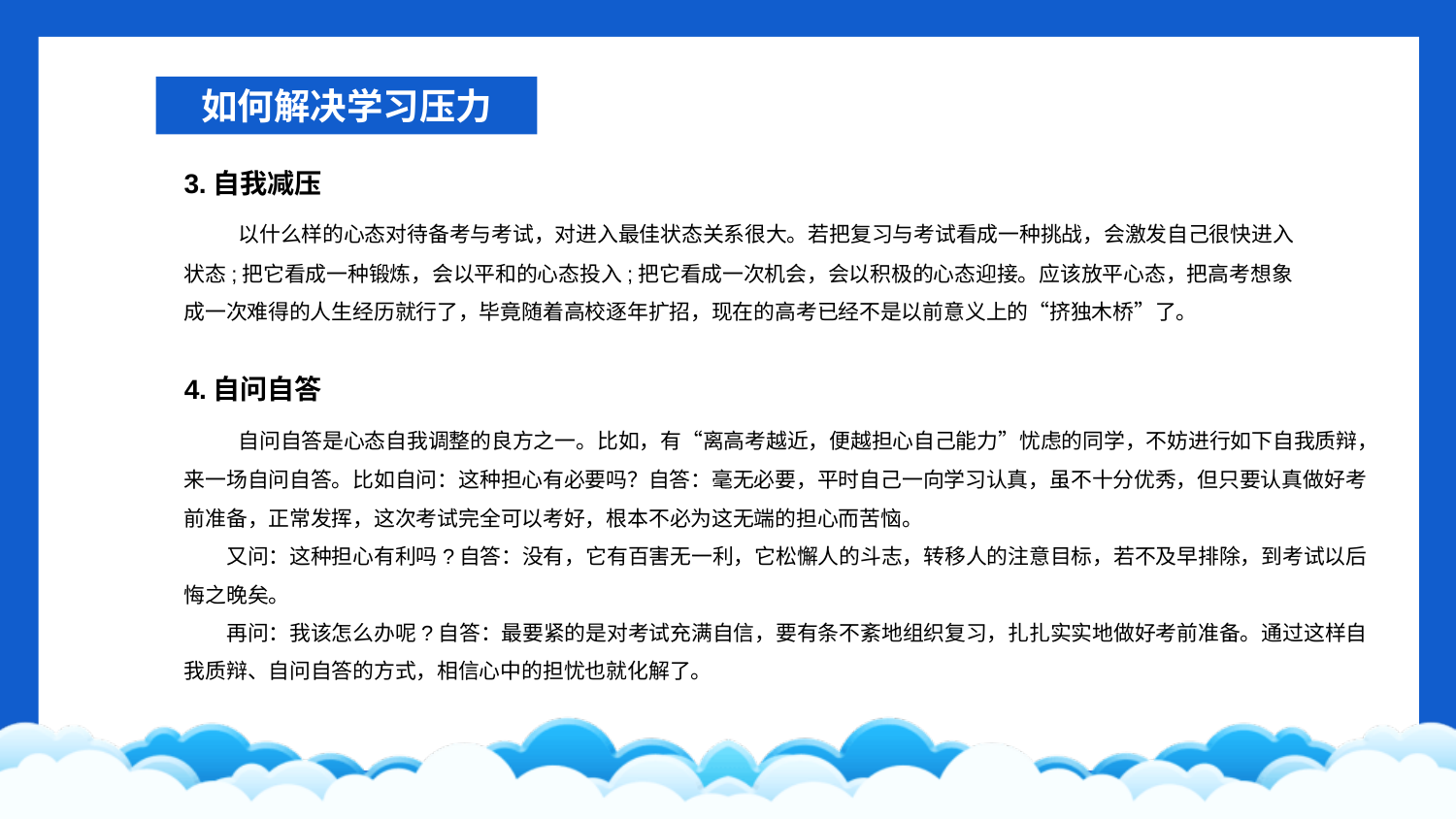

如何解决学习压力
3.自我减压
　　以什么样的心态对待备考与考试，对进入最佳状态关系很大。若把复习与考试看成一种挑战，会激发自己很快进入状态;把它看成一种锻炼，会以平和的心态投入;把它看成一次机会，会以积极的心态迎接。应该放平心态，把高考想象成一次难得的人生经历就行了，毕竟随着高校逐年扩招，现在的高考已经不是以前意义上的“挤独木桥”了。
4.自问自答
　　自问自答是心态自我调整的良方之一。比如，有“离高考越近，便越担心自己能力”忧虑的同学，不妨进行如下自我质辩，来一场自问自答。比如自问：这种担心有必要吗？自答：毫无必要，平时自己一向学习认真，虽不十分优秀，但只要认真做好考前准备，正常发挥，这次考试完全可以考好，根本不必为这无端的担心而苦恼。
　　又问：这种担心有利吗?自答：没有，它有百害无一利，它松懈人的斗志，转移人的注意目标，若不及早排除，到考试以后悔之晚矣。
　　再问：我该怎么办呢?自答：最要紧的是对考试充满自信，要有条不紊地组织复习，扎扎实实地做好考前准备。通过这样自我质辩、自问自答的方式，相信心中的担忧也就化解了。